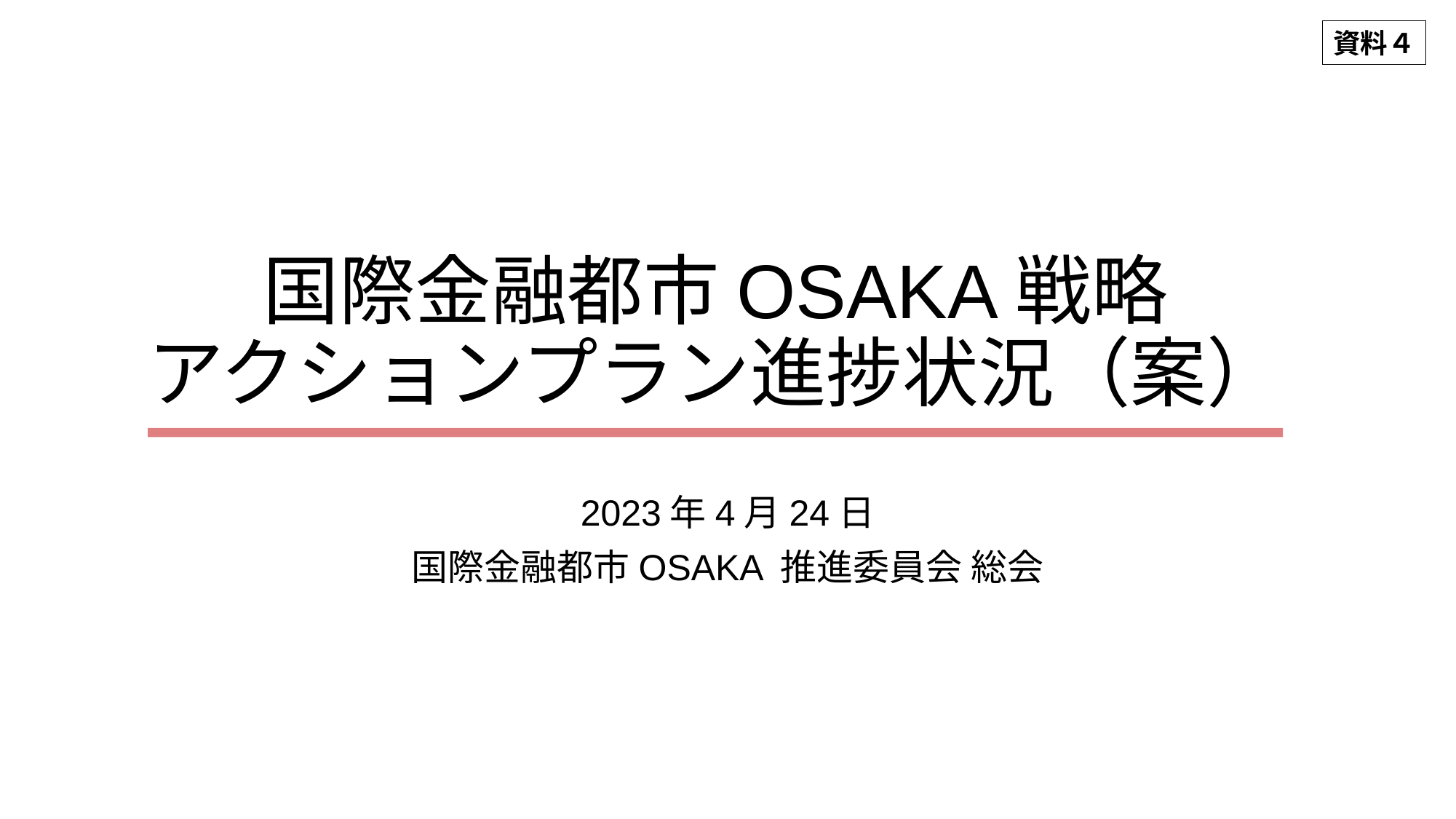

資料４
# 国際金融都市OSAKA戦略 アクションプラン進捗状況（案）

2023年4月24日
国際金融都市OSAKA 推進委員会 総会